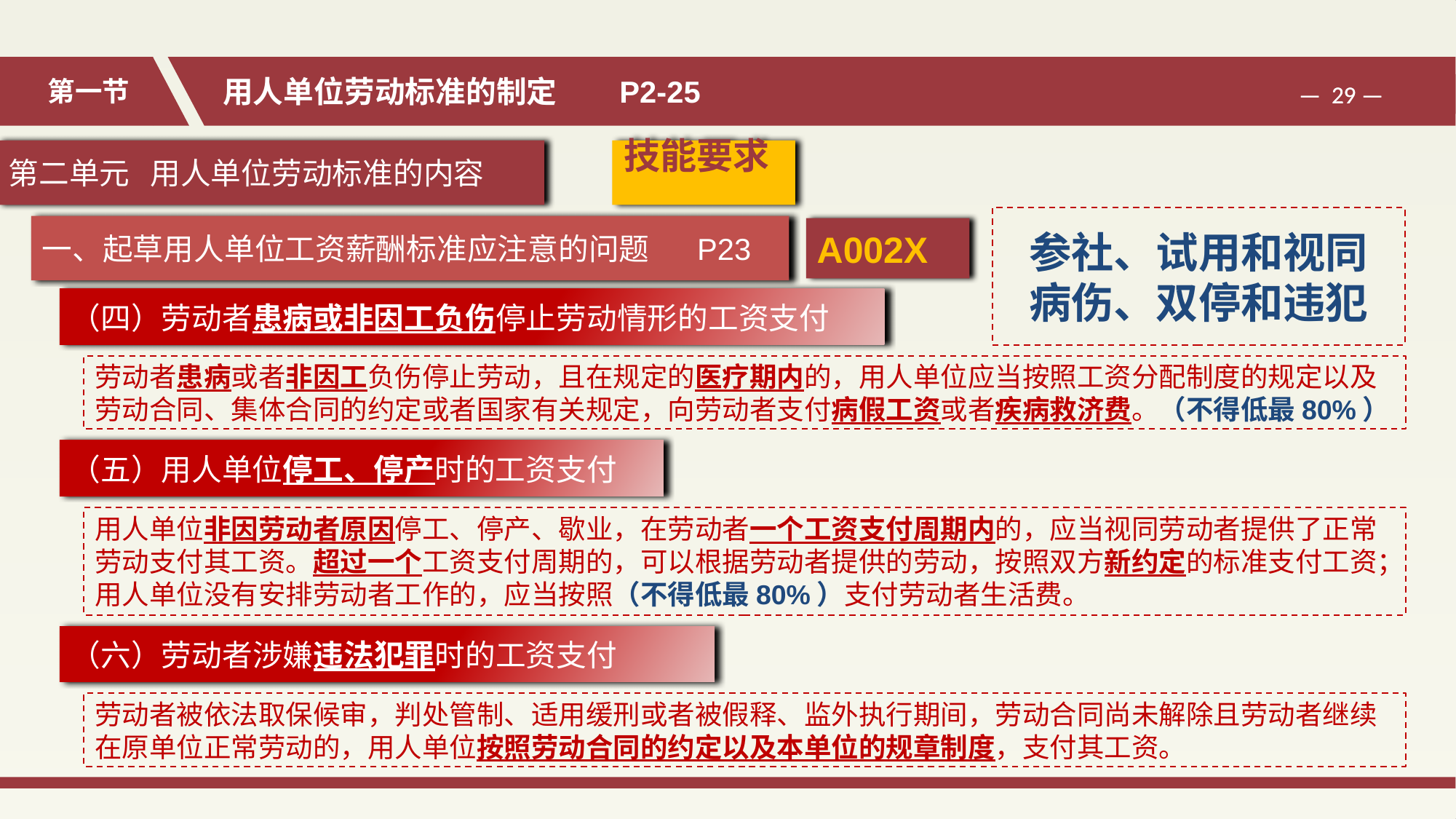

第二单元   用人单位劳动标准的内容
技能要求
参社、试用和视同
病伤、双停和违犯
一、起草用人单位工资薪酬标准应注意的问题      P23
A002X
（四）劳动者患病或非因工负伤停止劳动情形的工资支付
劳动者患病或者非因工负伤停止劳动，且在规定的医疗期内的，用人单位应当按照工资分配制度的规定以及劳动合同、集体合同的约定或者国家有关规定，向劳动者支付病假工资或者疾病救济费。（不得低最80%）
（五）用人单位停工、停产时的工资支付
用人单位非因劳动者原因停工、停产、歇业，在劳动者一个工资支付周期内的，应当视同劳动者提供了正常劳动支付其工资。超过一个工资支付周期的，可以根据劳动者提供的劳动，按照双方新约定的标准支付工资；用人单位没有安排劳动者工作的，应当按照（不得低最80%）支付劳动者生活费。
（六）劳动者涉嫌违法犯罪时的工资支付
劳动者被依法取保候审，判处管制、适用缓刑或者被假释、监外执行期间，劳动合同尚未解除且劳动者继续在原单位正常劳动的，用人单位按照劳动合同的约定以及本单位的规章制度，支付其工资。